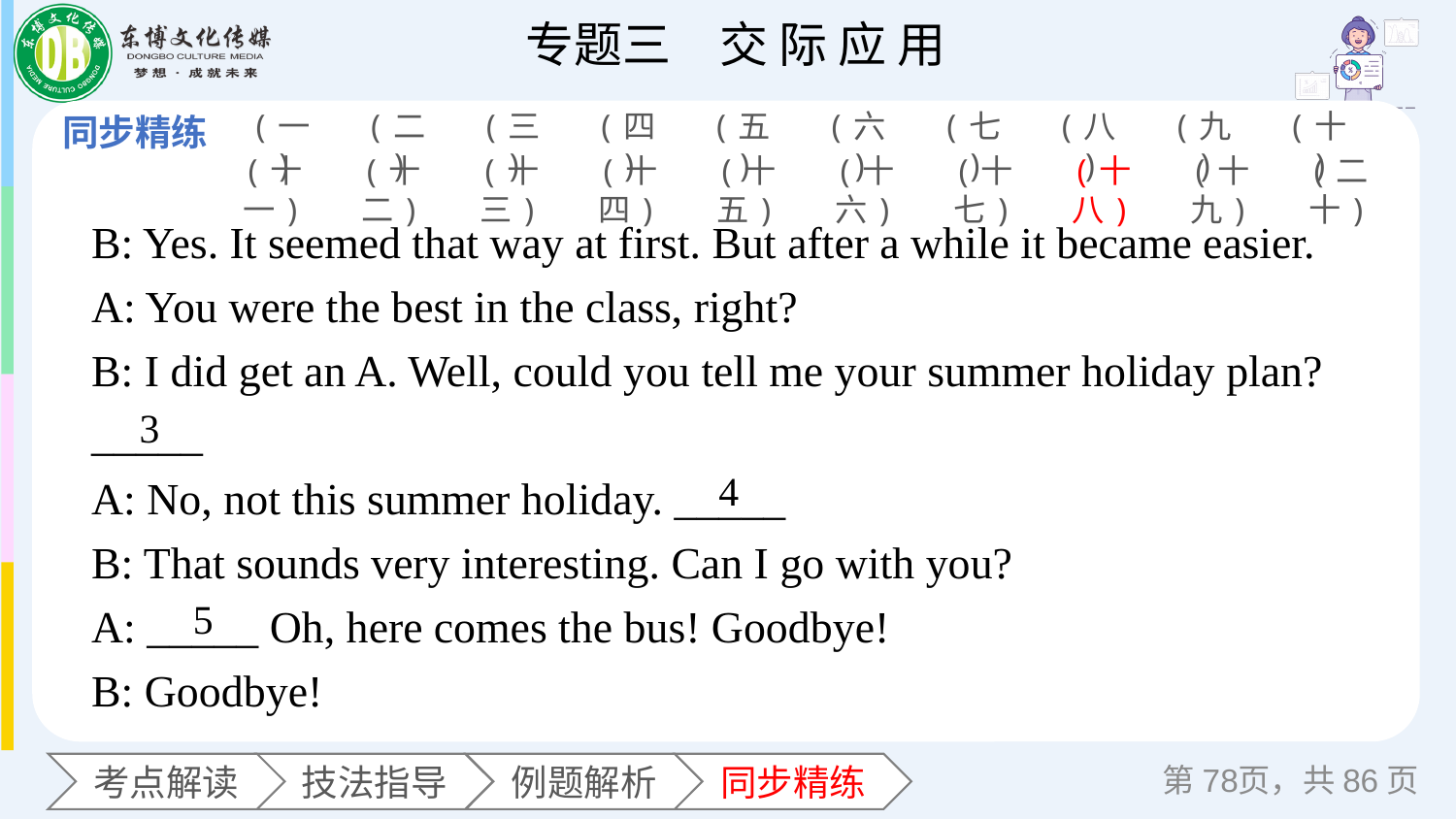

(一)
(二)
(三)
(四)
(五)
(六)
(七)
(八)
(九)
(十)
(十一)
(十二)
(十三)
(十四)
(十五)
(十六)
(十七)
(十八)
(十九)
(二十)
B: Yes. It seemed that way at first. But after a while it became easier.
A: You were the best in the class, right?
B: I did get an A. Well, could you tell me your summer holiday plan? _____
A: No, not this summer holiday. _____
B: That sounds very interesting. Can I go with you?
A: _____ Oh, here comes the bus! Goodbye!
B: Goodbye!
3
4
5
第78页，共86页